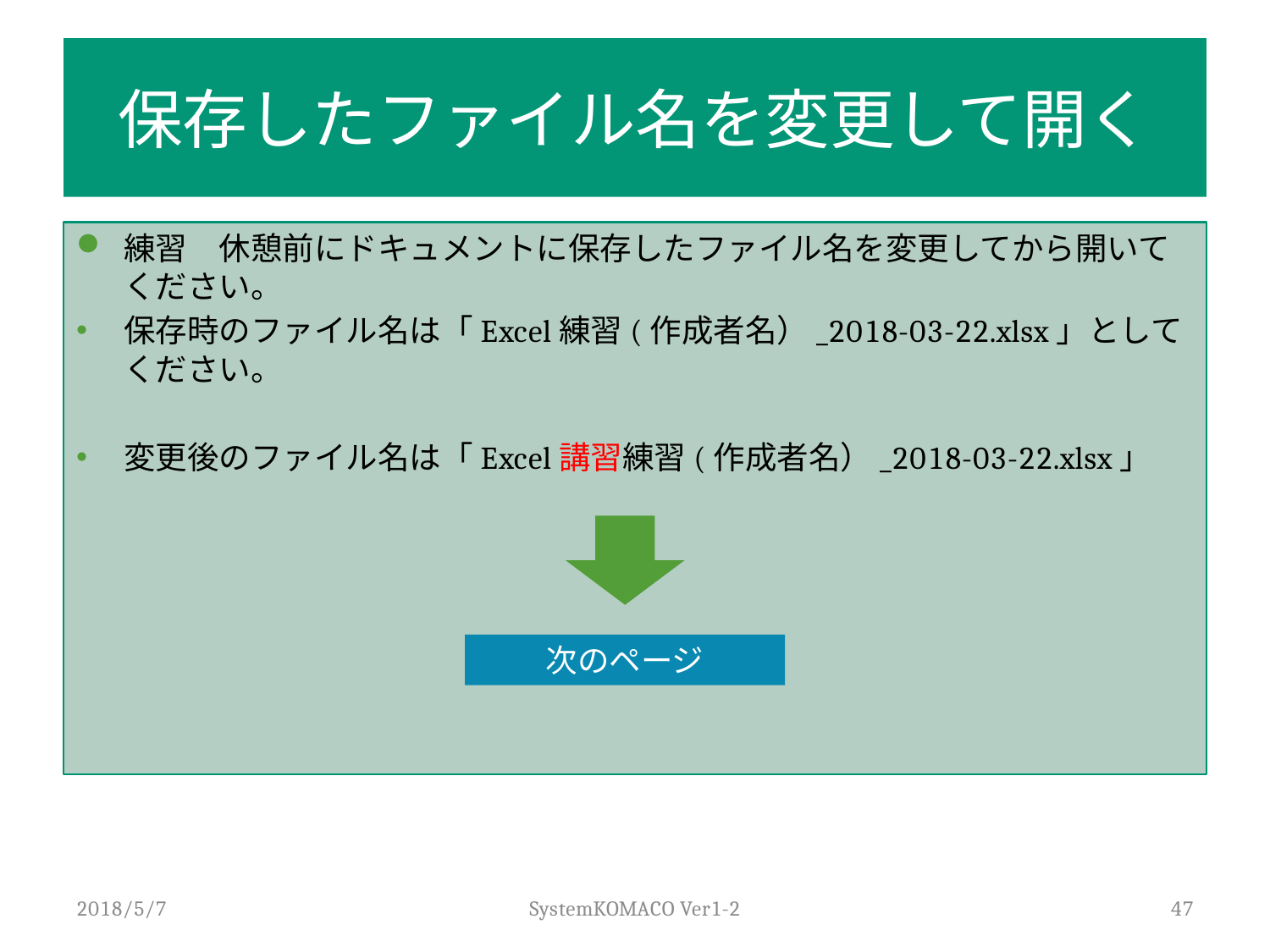

# 保存したファイル名を変更して開く
練習　休憩前にドキュメントに保存したファイル名を変更してから開いてください。
保存時のファイル名は「Excel練習(作成者名）_2018-03-22.xlsx」としてください。

変更後のファイル名は「Excel講習練習(作成者名）_2018-03-22.xlsx」

次のページ
2018/5/7
SystemKOMACO Ver1-2
47